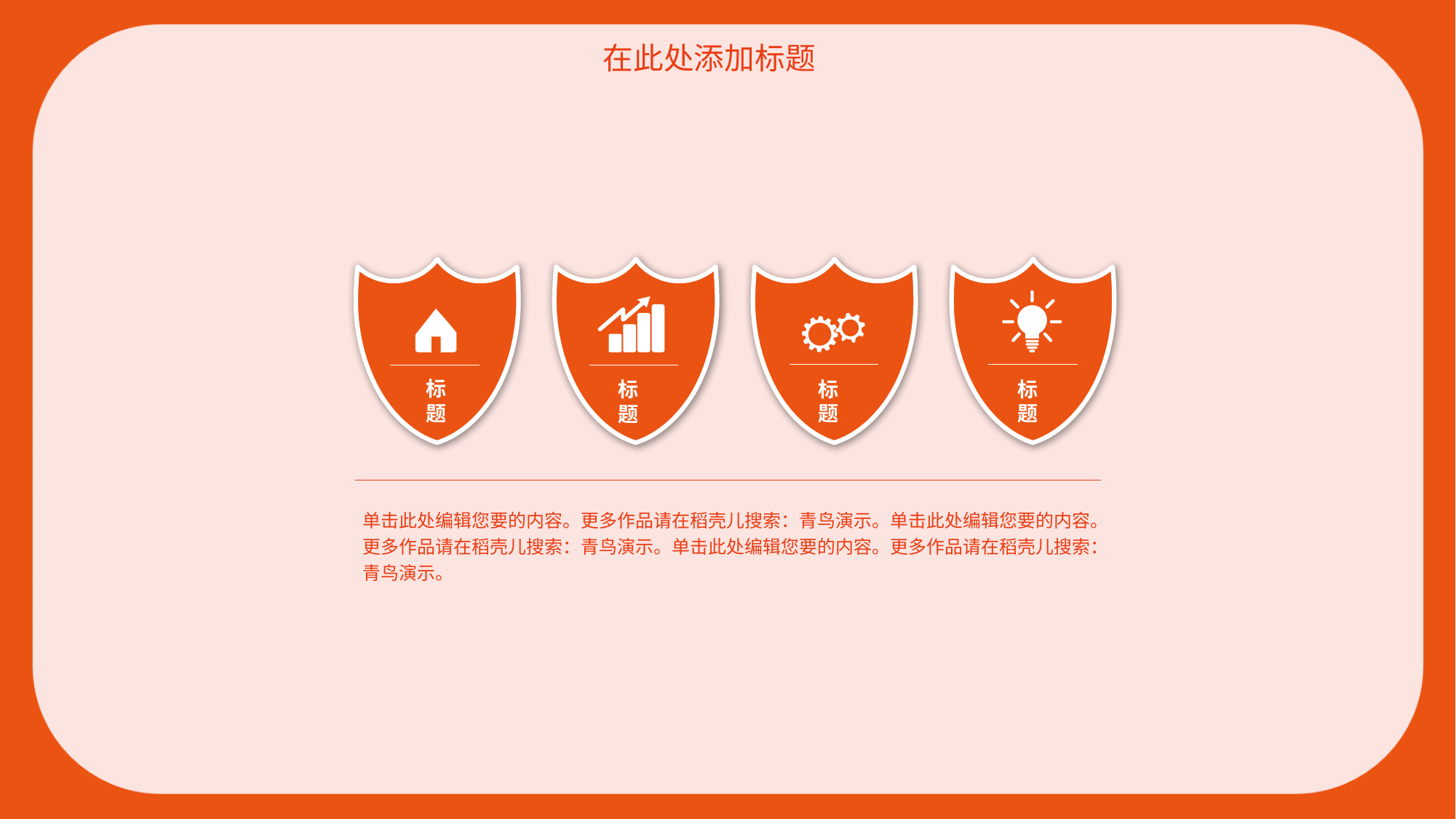

在此处添加标题

标题

标题

标题
标题
单击此处编辑您要的内容。更多作品请在稻壳儿搜索：青鸟演示。单击此处编辑您要的内容。更多作品请在稻壳儿搜索：青鸟演示。单击此处编辑您要的内容。更多作品请在稻壳儿搜索：青鸟演示。